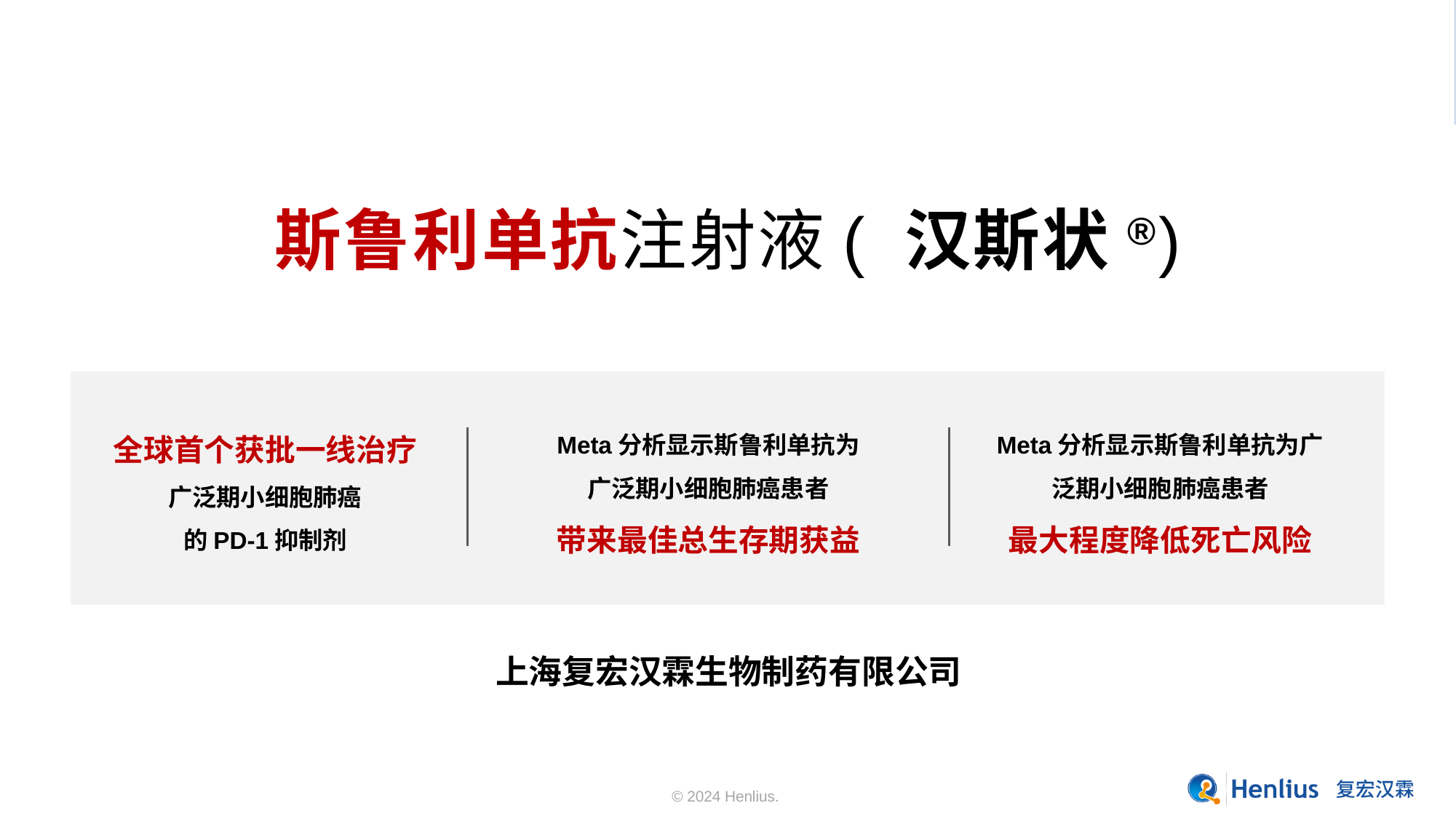

斯鲁利单抗注射液( 汉斯状®)

全球首个获批一线治疗
广泛期小细胞肺癌
的PD-1抑制剂
Meta分析显示斯鲁利单抗为广泛期小细胞肺癌患者
最大程度降低死亡风险
Meta分析显示斯鲁利单抗为
广泛期小细胞肺癌患者
带来最佳总生存期获益
上海复宏汉霖生物制药有限公司